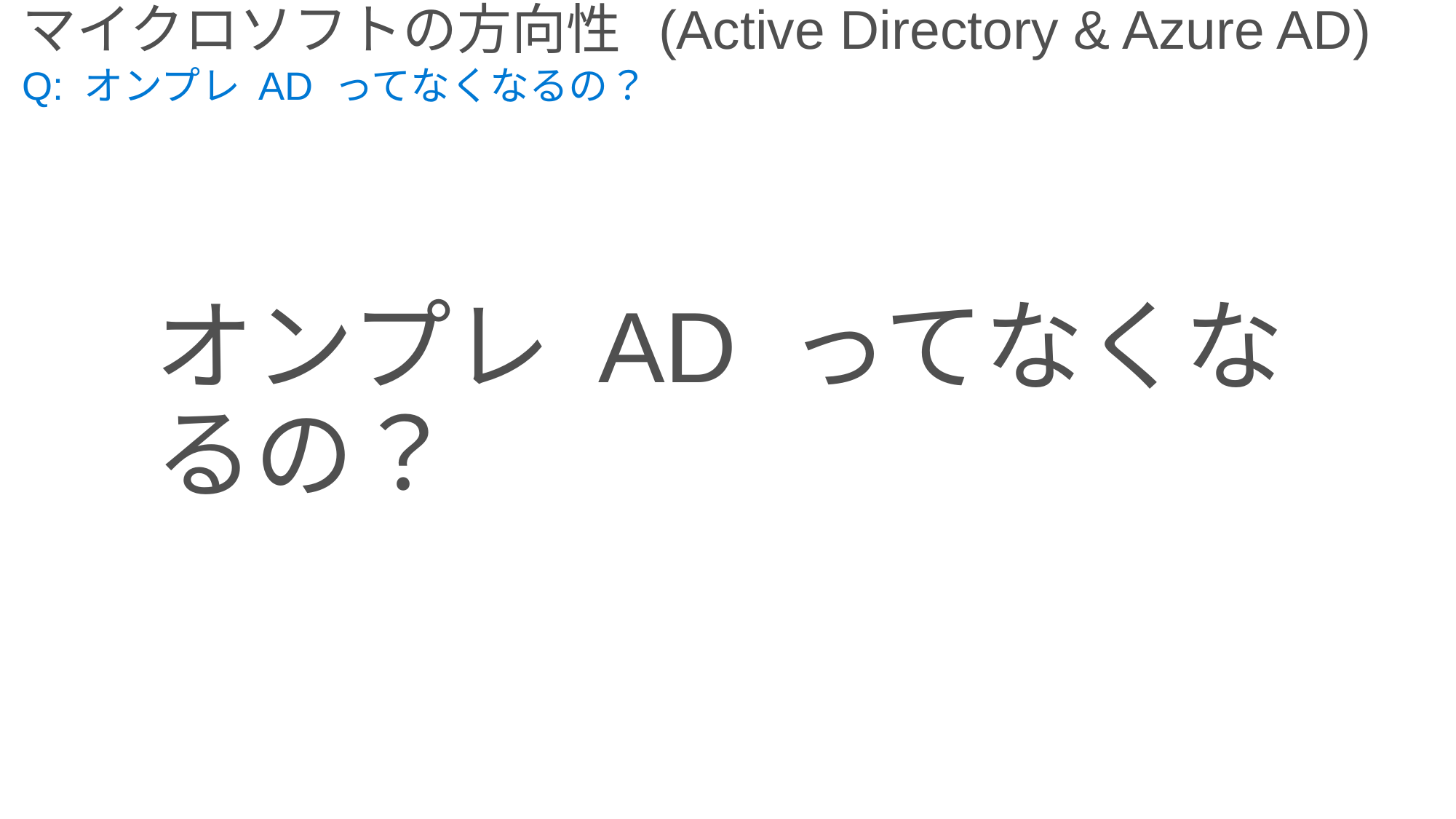

マイクロソフトの方向性  (Active Directory & Azure AD)
Q: オンプレ AD ってなくなるの？
オンプレ AD ってなくなるの？